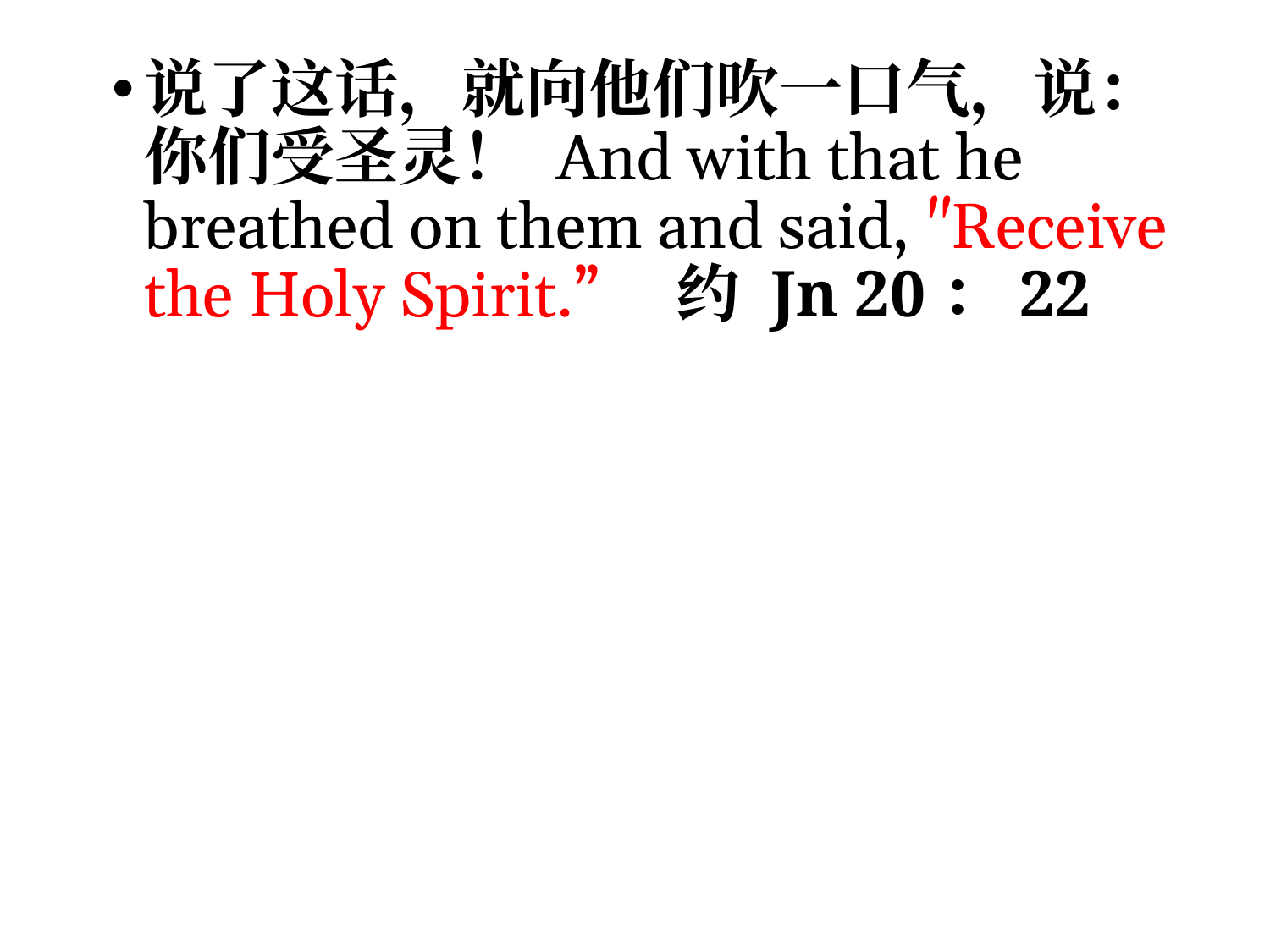

说了这话，就向他们吹一口气，说：你们受圣灵！ And with that he breathed on them and said, "Receive the Holy Spirit.”    约 Jn 20：22